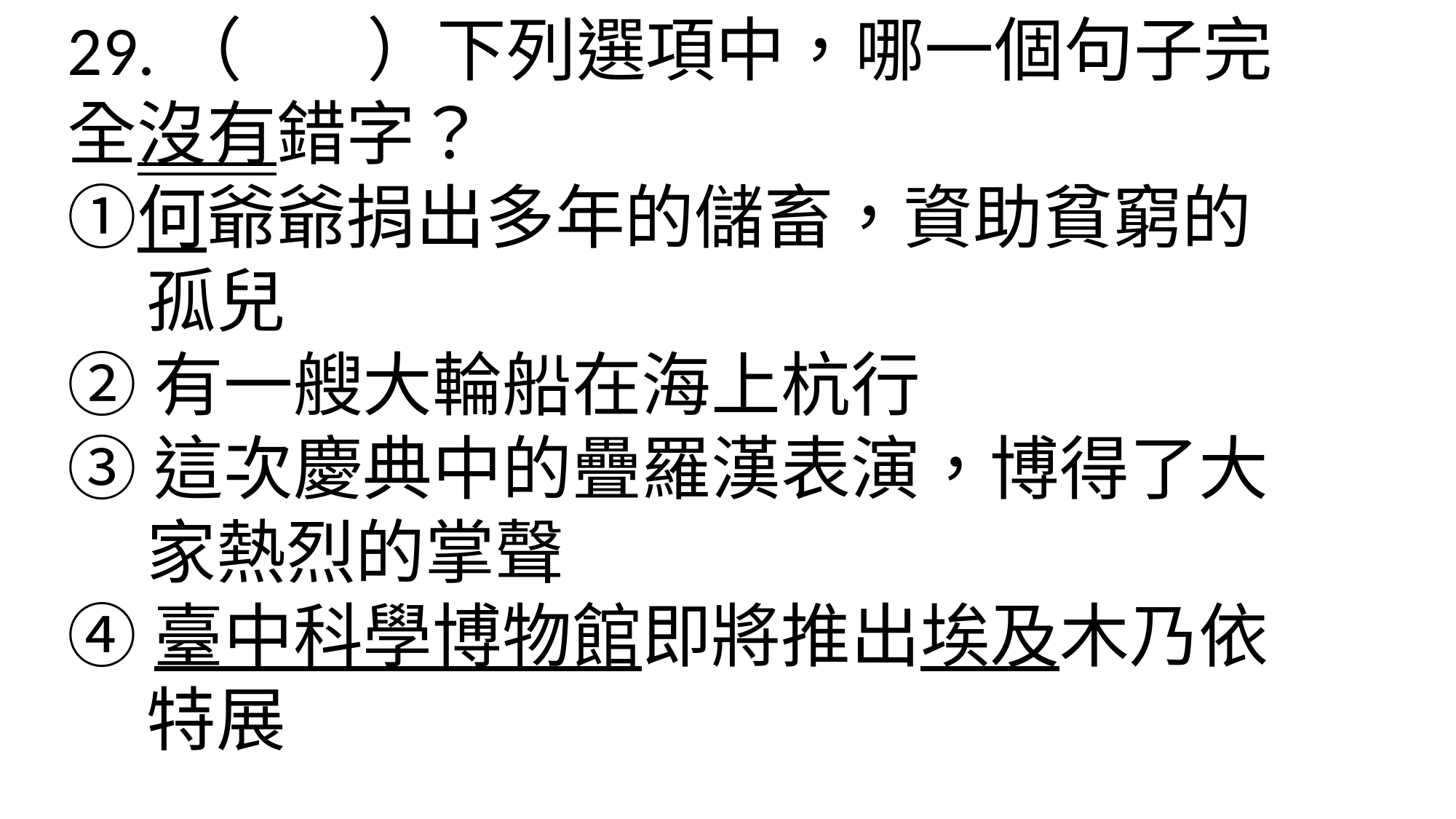

29.（        ）下列選項中，哪一個句子完全沒有錯字？　
①何爺爺捐出多年的儲畜，資助貧窮的
    孤兒
②有一艘大輪船在海上杭行
③這次慶典中的疊羅漢表演，博得了大
    家熱烈的掌聲
④臺中科學博物館即將推出埃及木乃依
    特展